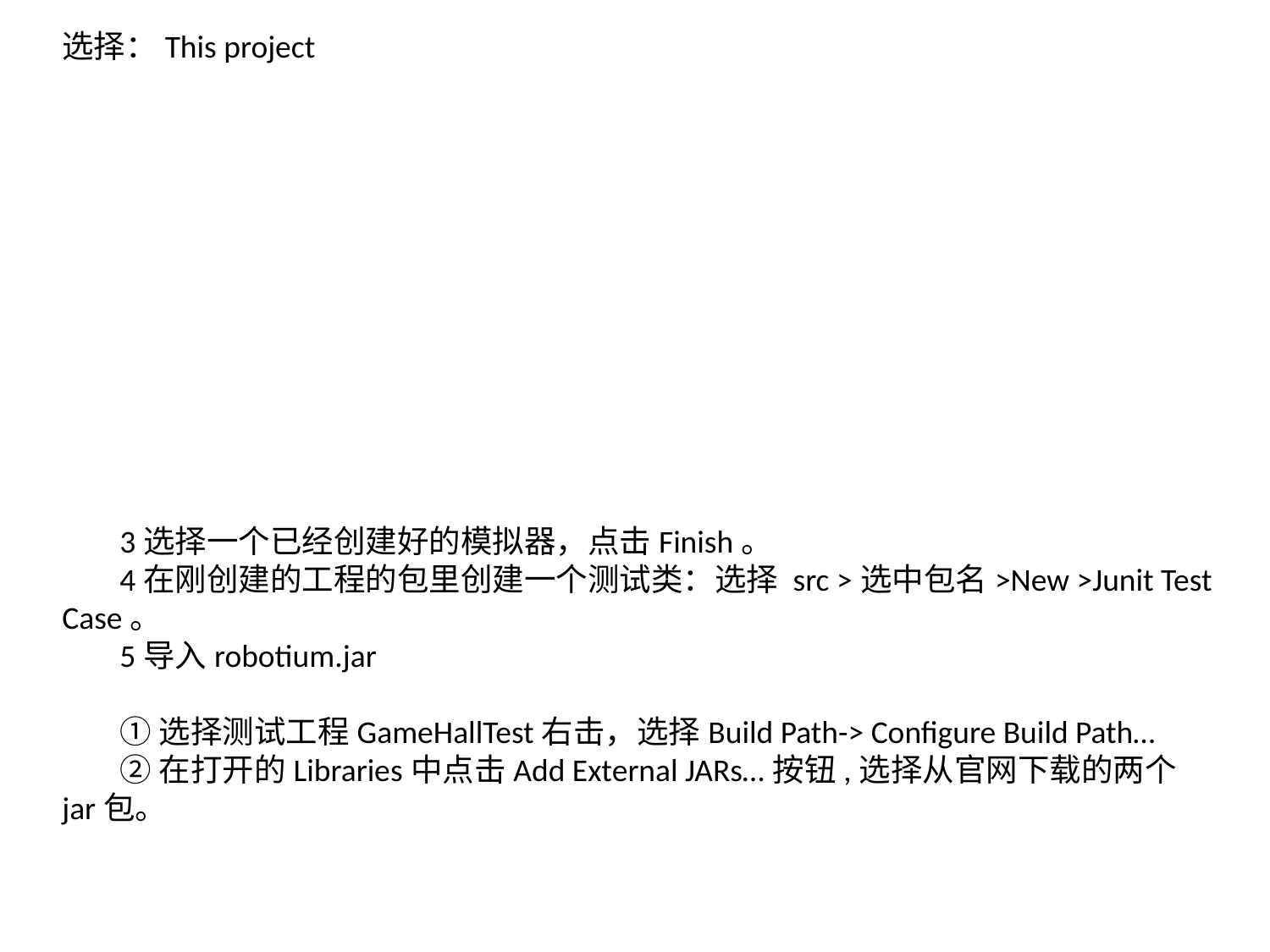

选择：This project

        3选择一个已经创建好的模拟器，点击Finish。
        4在刚创建的工程的包里创建一个测试类：选择 src >选中包名>New >Junit Test Case。
        5导入robotium.jar

        ①选择测试工程GameHallTest右击，选择Build Path-> Configure Build Path…
        ②在打开的Libraries中点击Add External JARs…按钮,选择从官网下载的两个jar包。